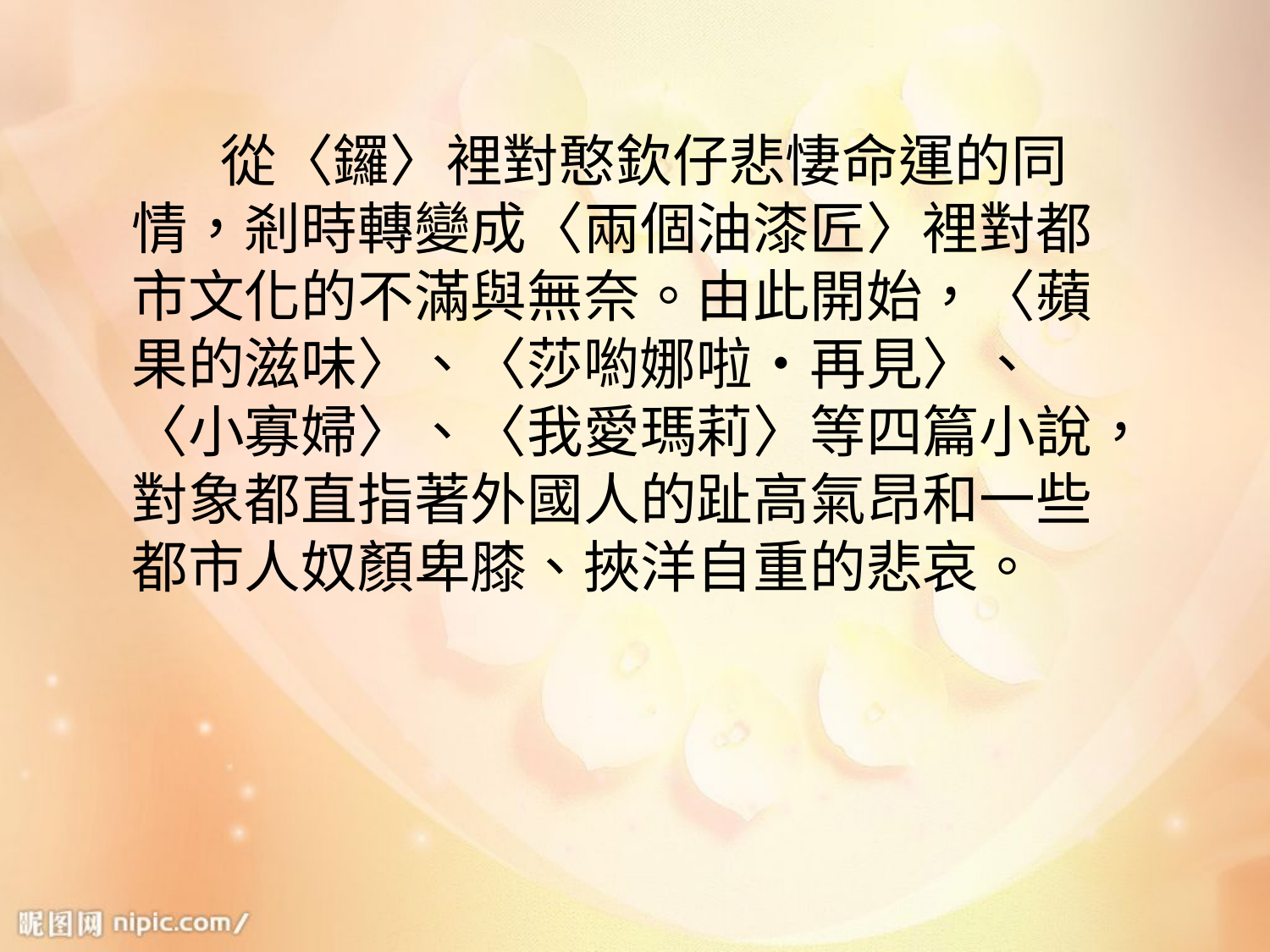

從〈鑼〉裡對憨欽仔悲悽命運的同情，剎時轉變成〈兩個油漆匠〉裡對都市文化的不滿與無奈。由此開始，〈蘋果的滋味〉、〈莎喲娜啦‧再見〉、〈小寡婦〉、〈我愛瑪莉〉等四篇小說，對象都直指著外國人的趾高氣昂和一些都市人奴顏卑膝、挾洋自重的悲哀。